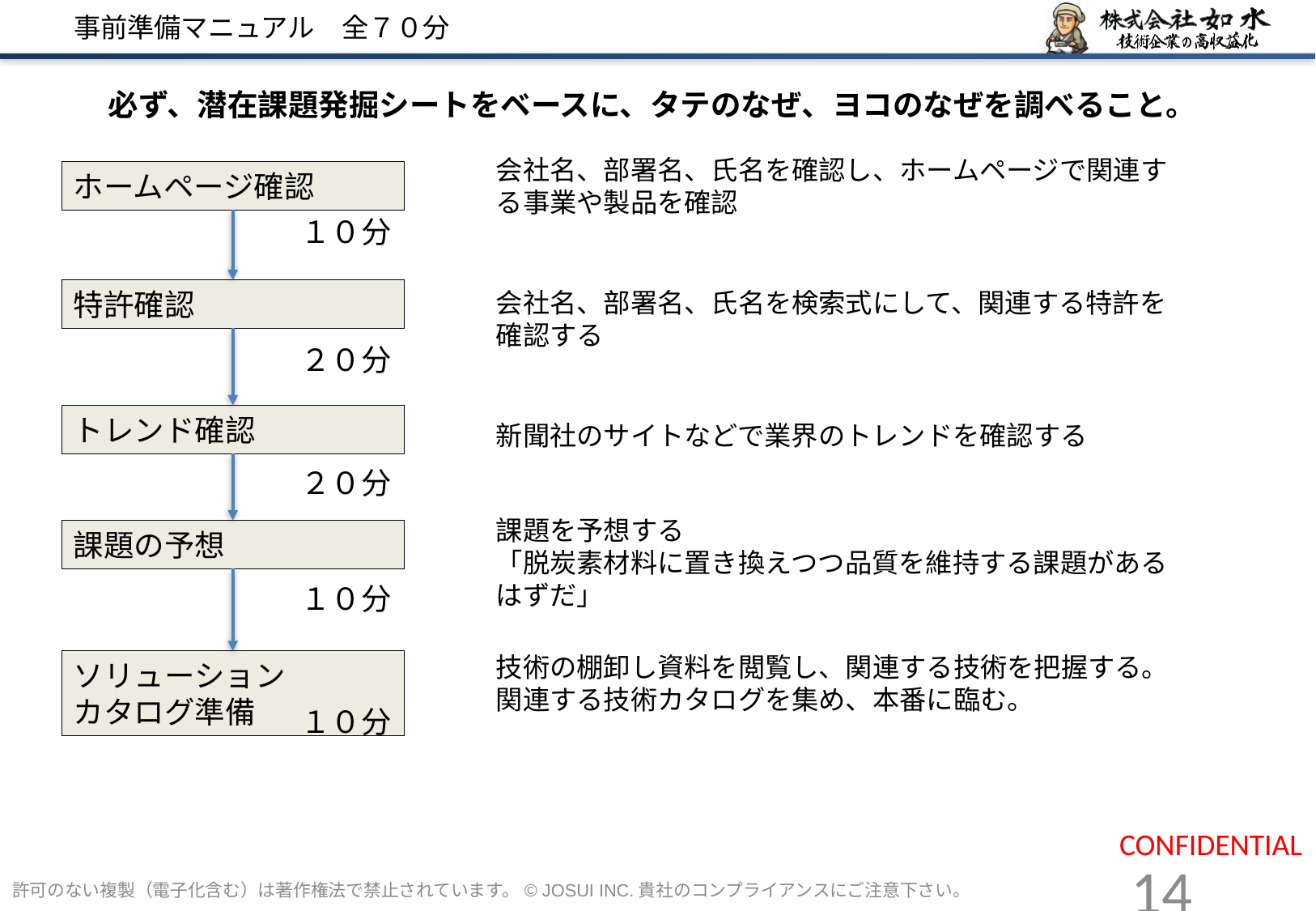

# 事前準備マニュアル　全７０分
必ず、潜在課題発掘シートをベースに、タテのなぜ、ヨコのなぜを調べること。
会社名、部署名、氏名を確認し、ホームページで関連する事業や製品を確認
ホームページ確認
１０分
特許確認
会社名、部署名、氏名を検索式にして、関連する特許を確認する
２０分
トレンド確認
新聞社のサイトなどで業界のトレンドを確認する
２０分
課題を予想する
「脱炭素材料に置き換えつつ品質を維持する課題があるはずだ」
課題の予想
１０分
技術の棚卸し資料を閲覧し、関連する技術を把握する。
関連する技術カタログを集め、本番に臨む。
ソリューション
カタログ準備
１０分
許可のない複製（電子化含む）は著作権法で禁止されています。© JOSUI INC.貴社のコンプライアンスにご注意下さい。
14